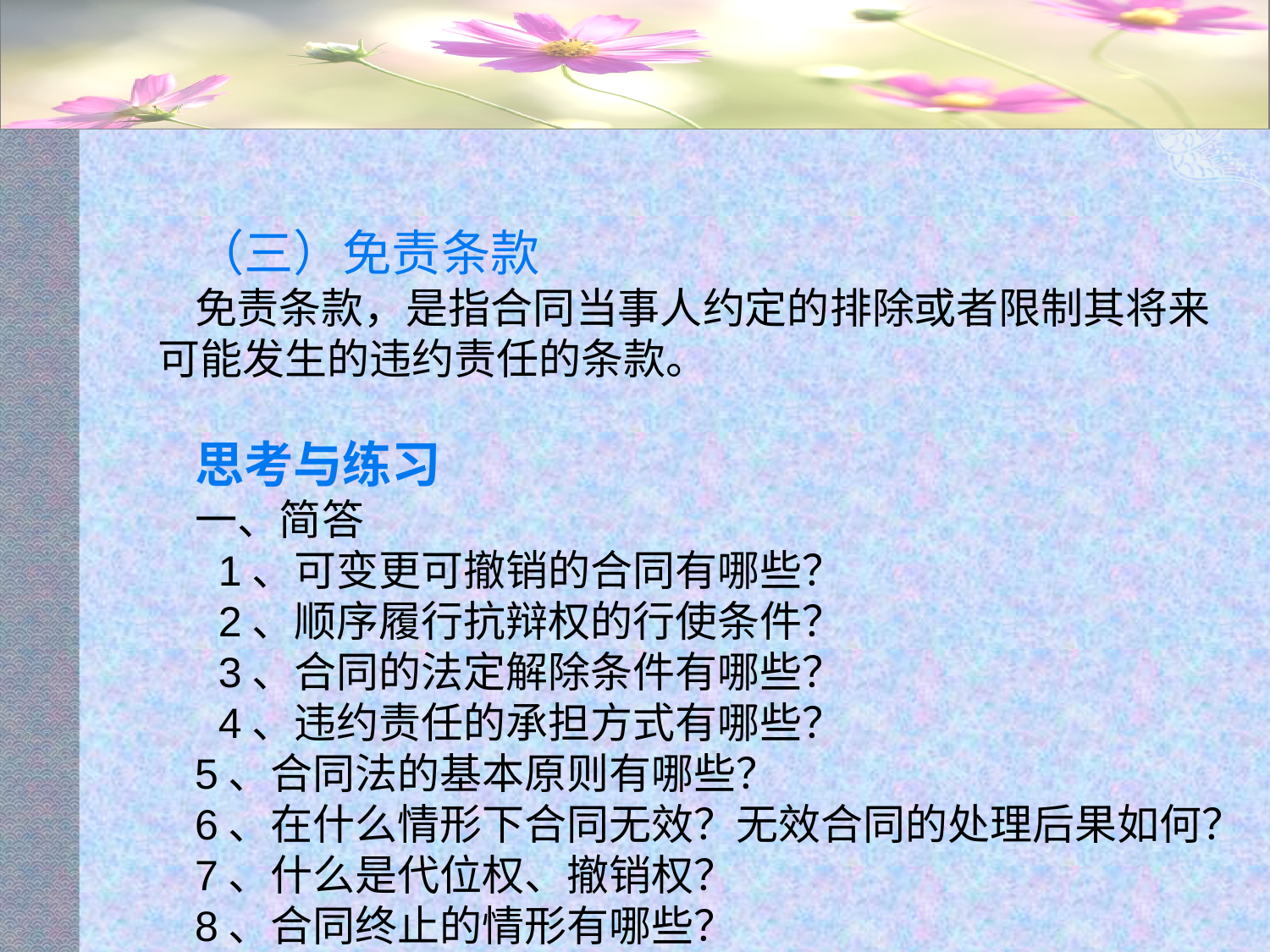

#
（三）免责条款
免责条款，是指合同当事人约定的排除或者限制其将来可能发生的违约责任的条款。

思考与练习
一、简答
  1、可变更可撤销的合同有哪些？
  2、顺序履行抗辩权的行使条件？
  3、合同的法定解除条件有哪些？
  4、违约责任的承担方式有哪些？
5、合同法的基本原则有哪些？
6、在什么情形下合同无效？无效合同的处理后果如何？
7、什么是代位权、撤销权？
8、合同终止的情形有哪些？